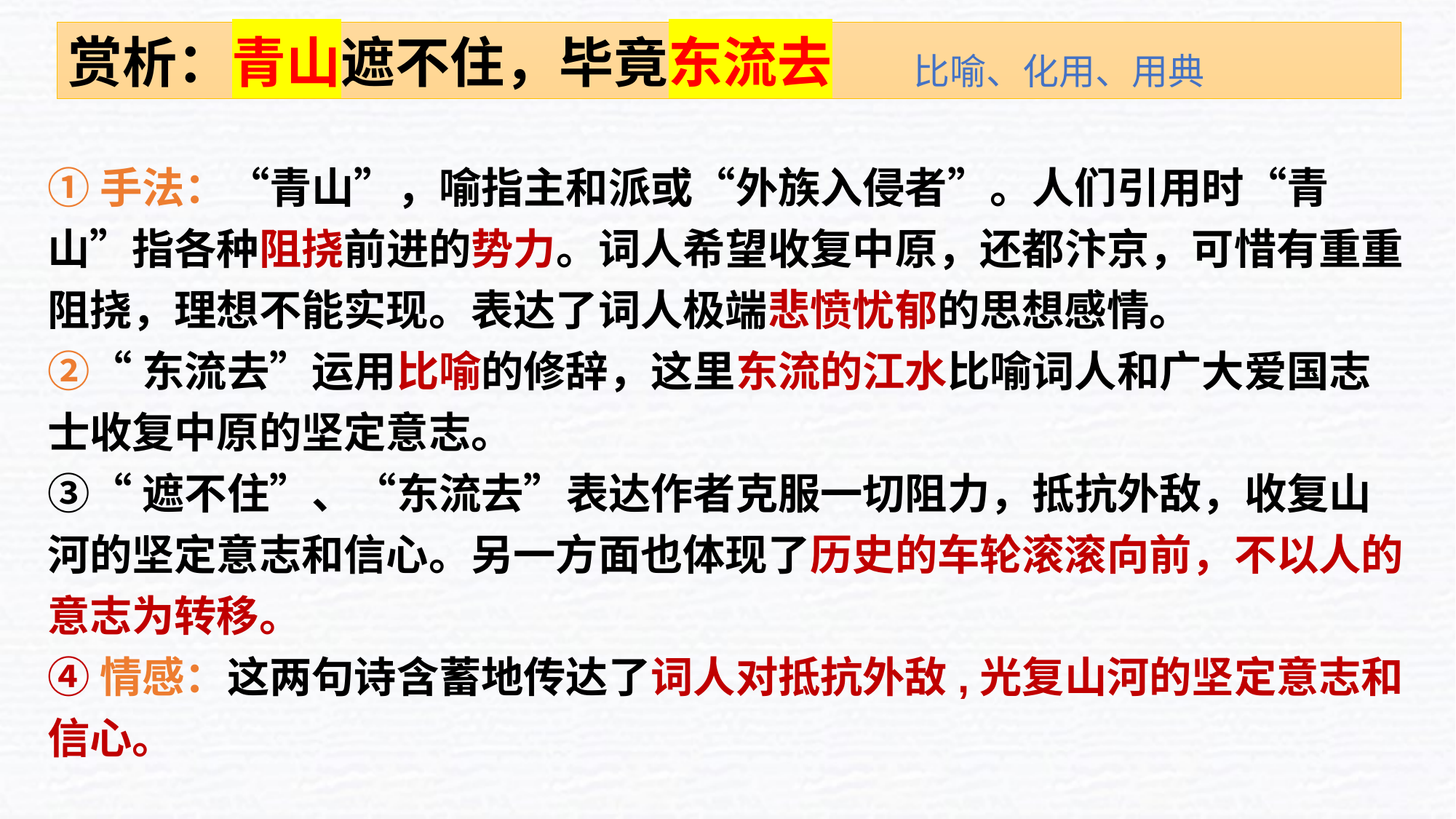

赏析：青山遮不住，毕竟东流去
比喻、化用、用典
①手法：“青山”，喻指主和派或“外族入侵者”。人们引用时“青山”指各种阻挠前进的势力。词人希望收复中原，还都汴京，可惜有重重阻挠，理想不能实现。表达了词人极端悲愤忧郁的思想感情。
②“东流去”运用比喻的修辞，这里东流的江水比喻词人和广大爱国志士收复中原的坚定意志。
③“遮不住”、“东流去”表达作者克服一切阻力，抵抗外敌，收复山河的坚定意志和信心。另一方面也体现了历史的车轮滚滚向前，不以人的意志为转移。
④情感：这两句诗含蓄地传达了词人对抵抗外敌,光复山河的坚定意志和信心。